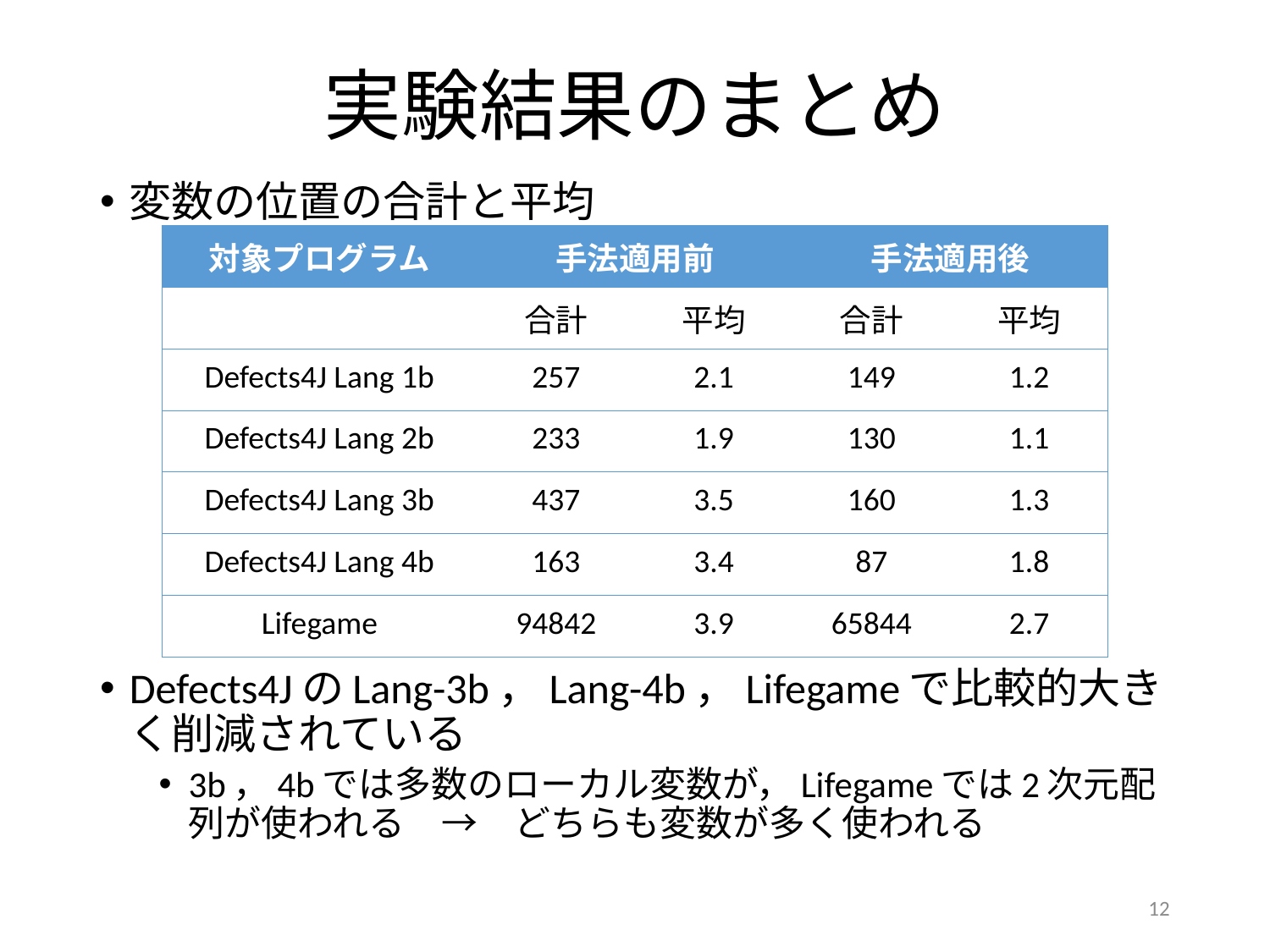

# 実験結果のまとめ
変数の位置の合計と平均

Defects4JのLang-3b，Lang-4b，Lifegameで比較的大きく削減されている
3b，4bでは多数のローカル変数が，Lifegameでは2次元配列が使われる　→　どちらも変数が多く使われる
| 対象プログラム | 手法適用前 |  | 手法適用後 |  |
| --- | --- | --- | --- | --- |
|  | 合計 | 平均 | 合計 | 平均 |
| Defects4J Lang 1b | 257 | 2.1 | 149 | 1.2 |
| Defects4J Lang 2b | 233 | 1.9 | 130 | 1.1 |
| Defects4J Lang 3b | 437 | 3.5 | 160 | 1.3 |
| Defects4J Lang 4b | 163 | 3.4 | 87 | 1.8 |
| Lifegame | 94842 | 3.9 | 65844 | 2.7 |
12